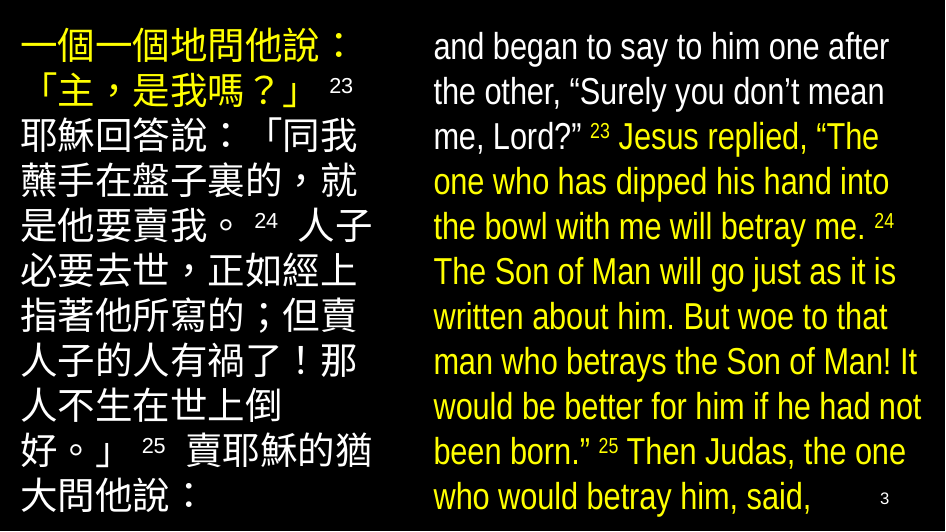

一個一個地問他說：「主，是我嗎？」23 耶穌回答說：「同我蘸手在盤子裏的，就是他要賣我。24 人子必要去世，正如經上指著他所寫的；但賣人子的人有禍了！那人不生在世上倒好。」25 賣耶穌的猶大問他說：
and began to say to him one after the other, “Surely you don’t mean me, Lord?” 23 Jesus replied, “The one who has dipped his hand into the bowl with me will betray me. 24 The Son of Man will go just as it is written about him. But woe to that man who betrays the Son of Man! It would be better for him if he had not been born.” 25 Then Judas, the one who would betray him, said,
3